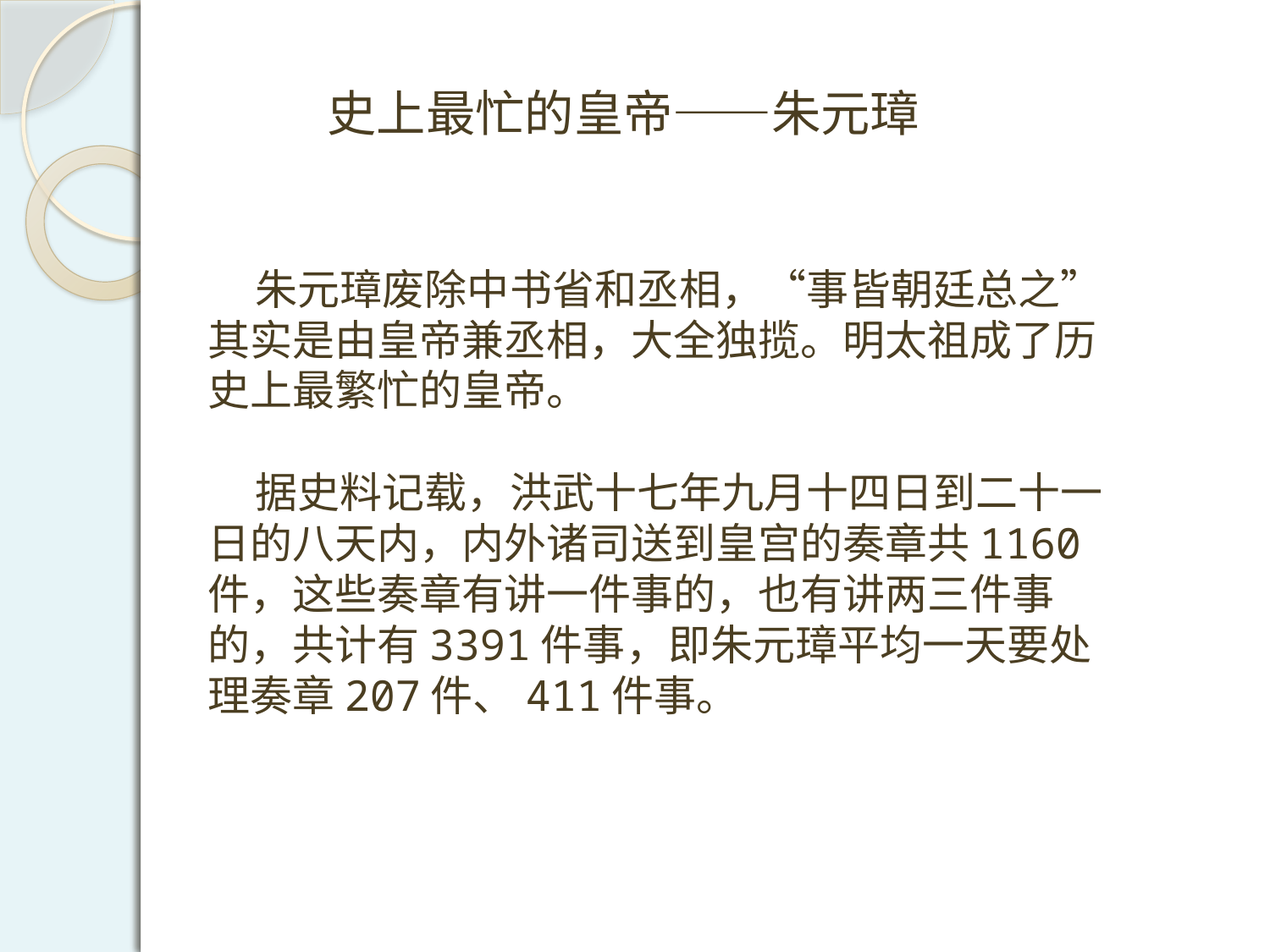

史上最忙的皇帝——朱元璋
    朱元璋废除中书省和丞相，“事皆朝廷总之”其实是由皇帝兼丞相，大全独揽。明太祖成了历史上最繁忙的皇帝。

    据史料记载，洪武十七年九月十四日到二十一日的八天内，内外诸司送到皇宫的奏章共1160件，这些奏章有讲一件事的，也有讲两三件事的，共计有3391件事，即朱元璋平均一天要处理奏章207件、411件事。